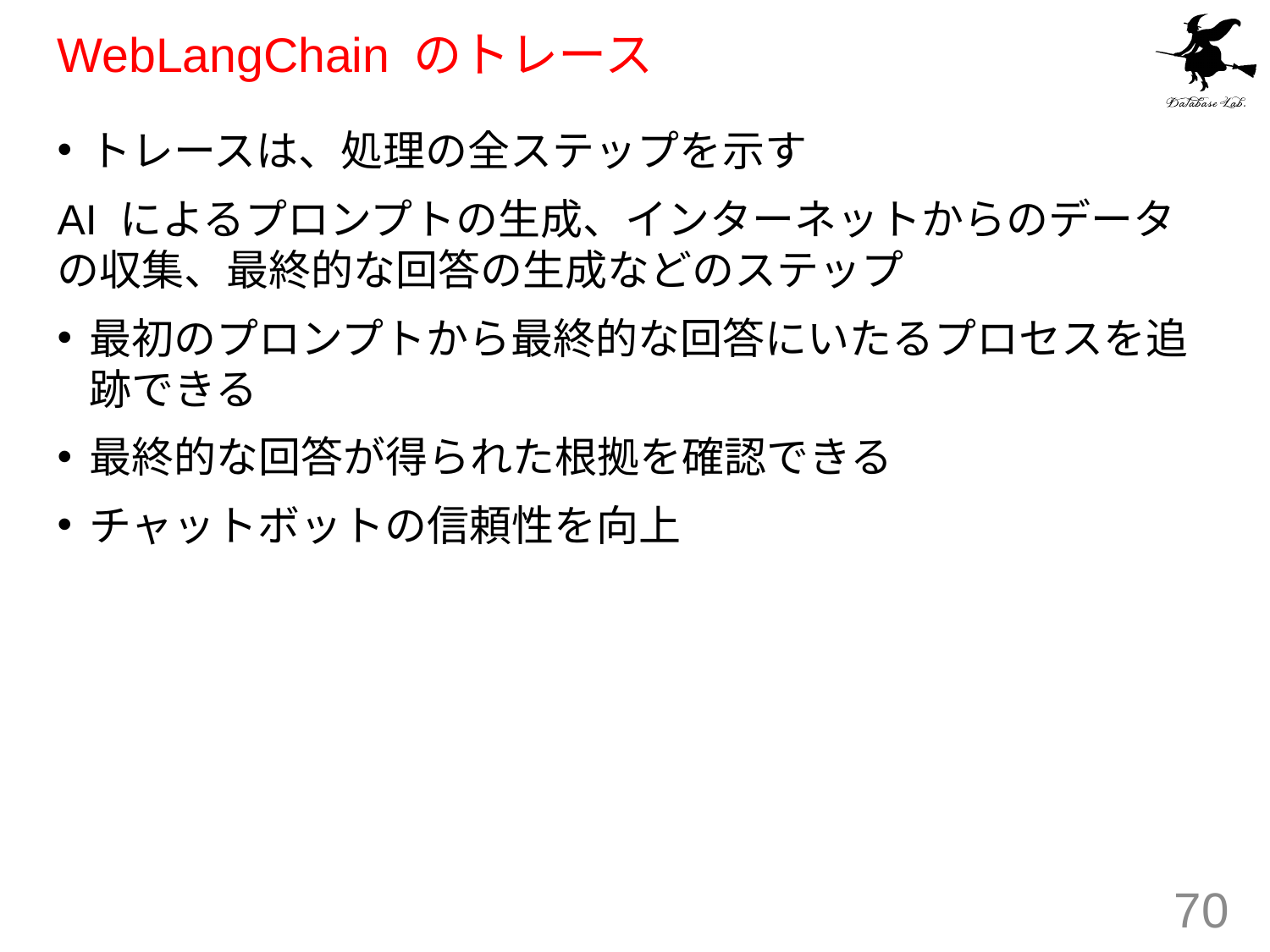

# WebLangChain のトレース
トレースは、処理の全ステップを示す
AI によるプロンプトの生成、インターネットからのデータの収集、最終的な回答の生成などのステップ
最初のプロンプトから最終的な回答にいたるプロセスを追跡できる
最終的な回答が得られた根拠を確認できる
チャットボットの信頼性を向上

70